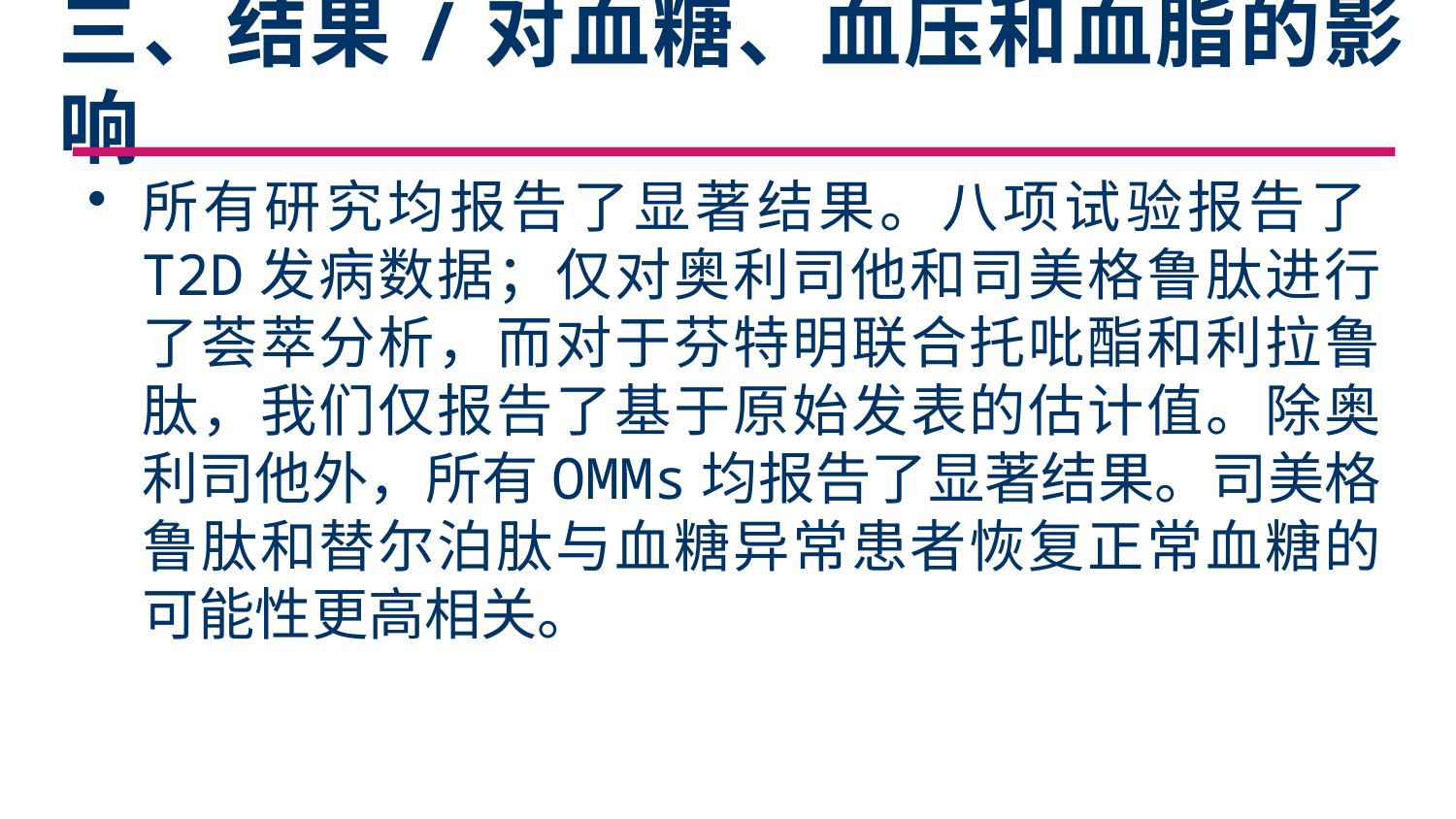

# 三、结果/对血糖、血压和血脂的影响

所有研究均报告了显著结果。八项试验报告了T2D发病数据；仅对奥利司他和司美格鲁肽进行了荟萃分析，而对于芬特明联合托吡酯和利拉鲁肽，我们仅报告了基于原始发表的估计值。除奥利司他外，所有OMMs均报告了显著结果。司美格鲁肽和替尔泊肽与血糖异常患者恢复正常血糖的可能性更高相关。